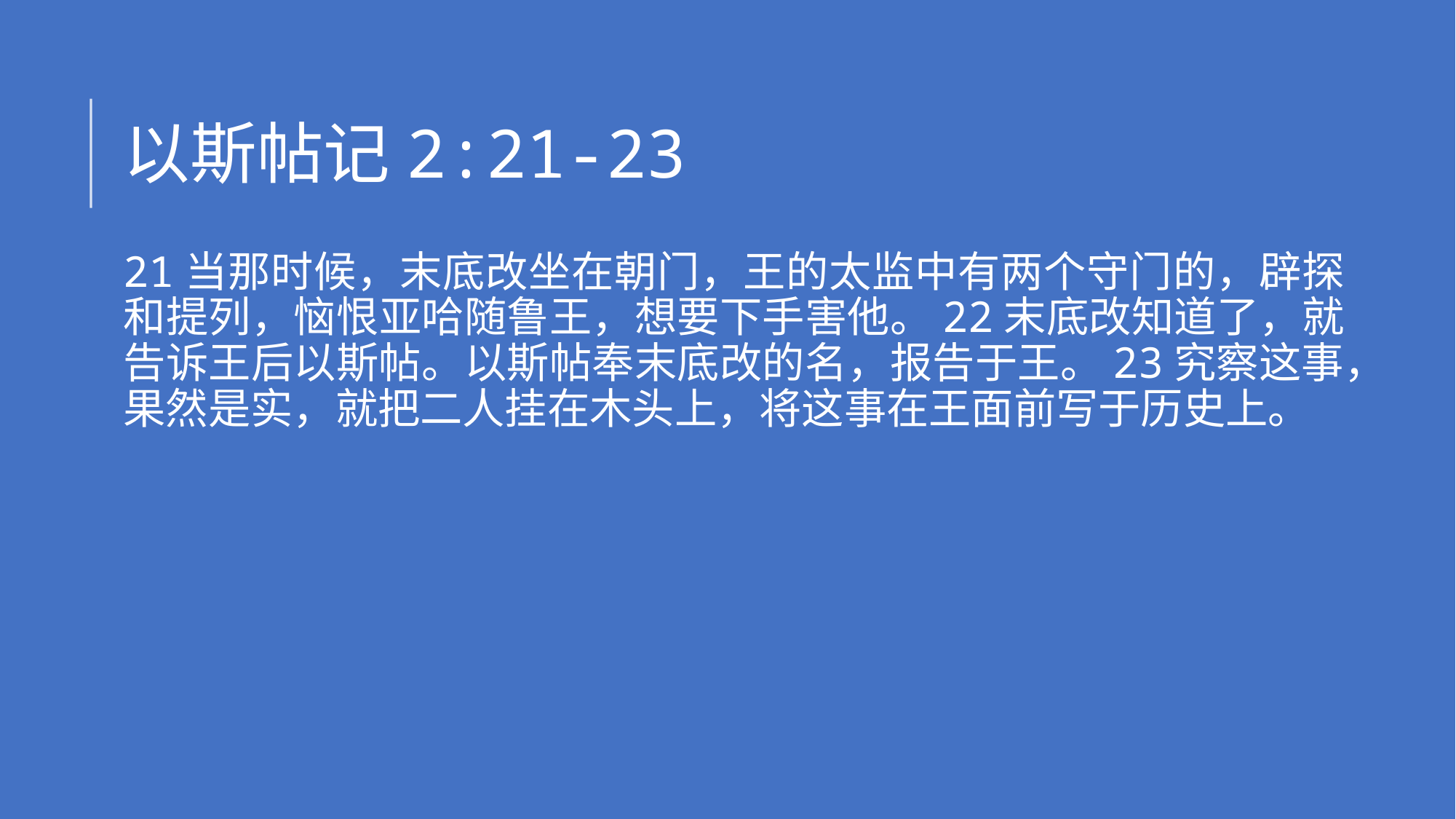

# 以斯帖记2:21-23
21当那时候，末底改坐在朝门，王的太监中有两个守门的，辟探和提列，恼恨亚哈随鲁王，想要下手害他。22末底改知道了，就告诉王后以斯帖。以斯帖奉末底改的名，报告于王。23究察这事，果然是实，就把二人挂在木头上，将这事在王面前写于历史上。